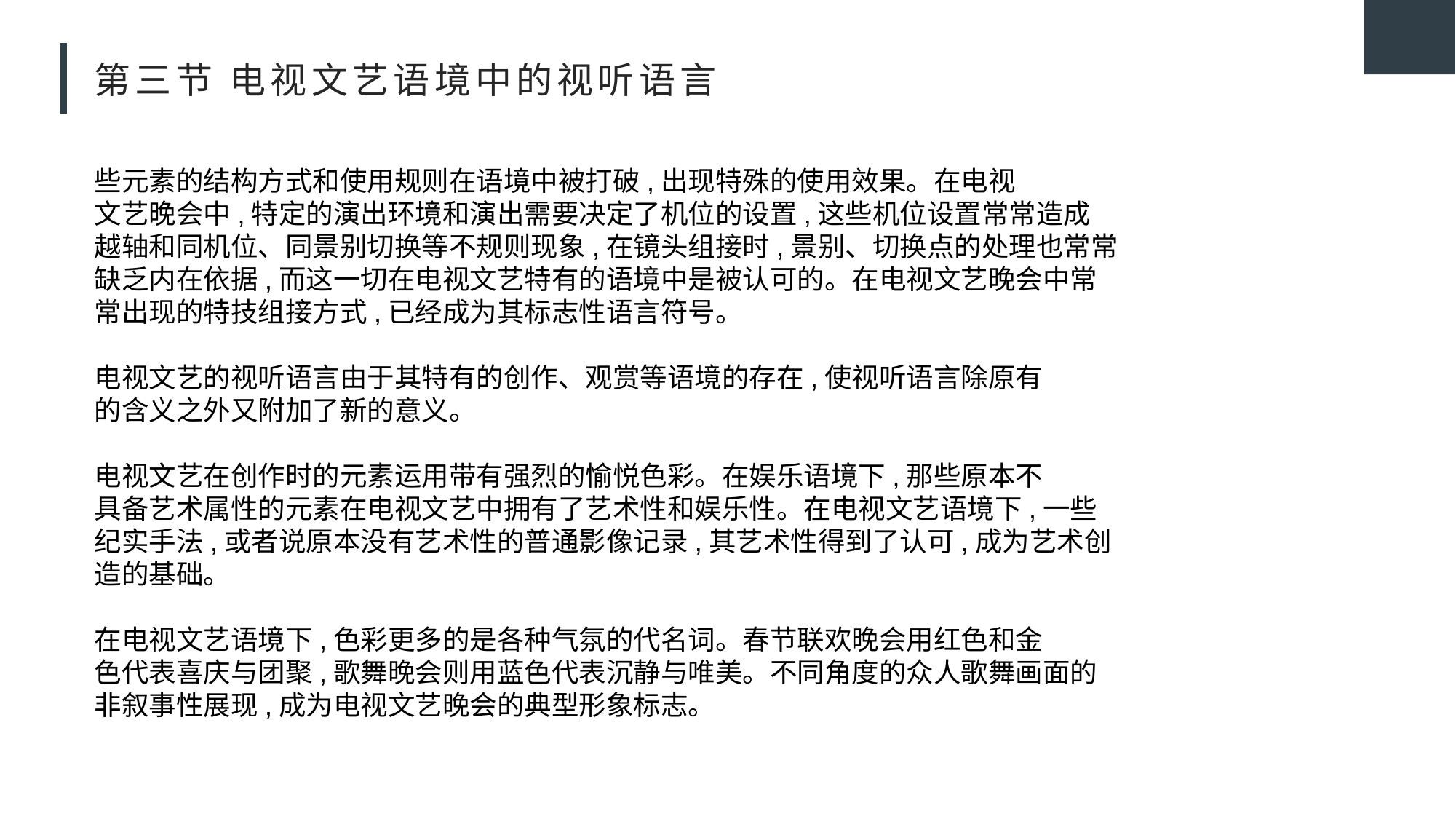

# 第三节 电视文艺语境中的视听语言
些元素的结构方式和使用规则在语境中被打破,出现特殊的使用效果。在电视
文艺晚会中,特定的演出环境和演出需要决定了机位的设置,这些机位设置常常造成
越轴和同机位、同景别切换等不规则现象,在镜头组接时,景别、切换点的处理也常常
缺乏内在依据,而这一切在电视文艺特有的语境中是被认可的。在电视文艺晚会中常
常出现的特技组接方式,已经成为其标志性语言符号。

电视文艺的视听语言由于其特有的创作、观赏等语境的存在,使视听语言除原有
的含义之外又附加了新的意义。

电视文艺在创作时的元素运用带有强烈的愉悦色彩。在娱乐语境下,那些原本不
具备艺术属性的元素在电视文艺中拥有了艺术性和娱乐性。在电视文艺语境下,一些
纪实手法,或者说原本没有艺术性的普通影像记录,其艺术性得到了认可,成为艺术创
造的基础。

在电视文艺语境下,色彩更多的是各种气氛的代名词。春节联欢晚会用红色和金
色代表喜庆与团聚,歌舞晚会则用蓝色代表沉静与唯美。不同角度的众人歌舞画面的
非叙事性展现,成为电视文艺晚会的典型形象标志。